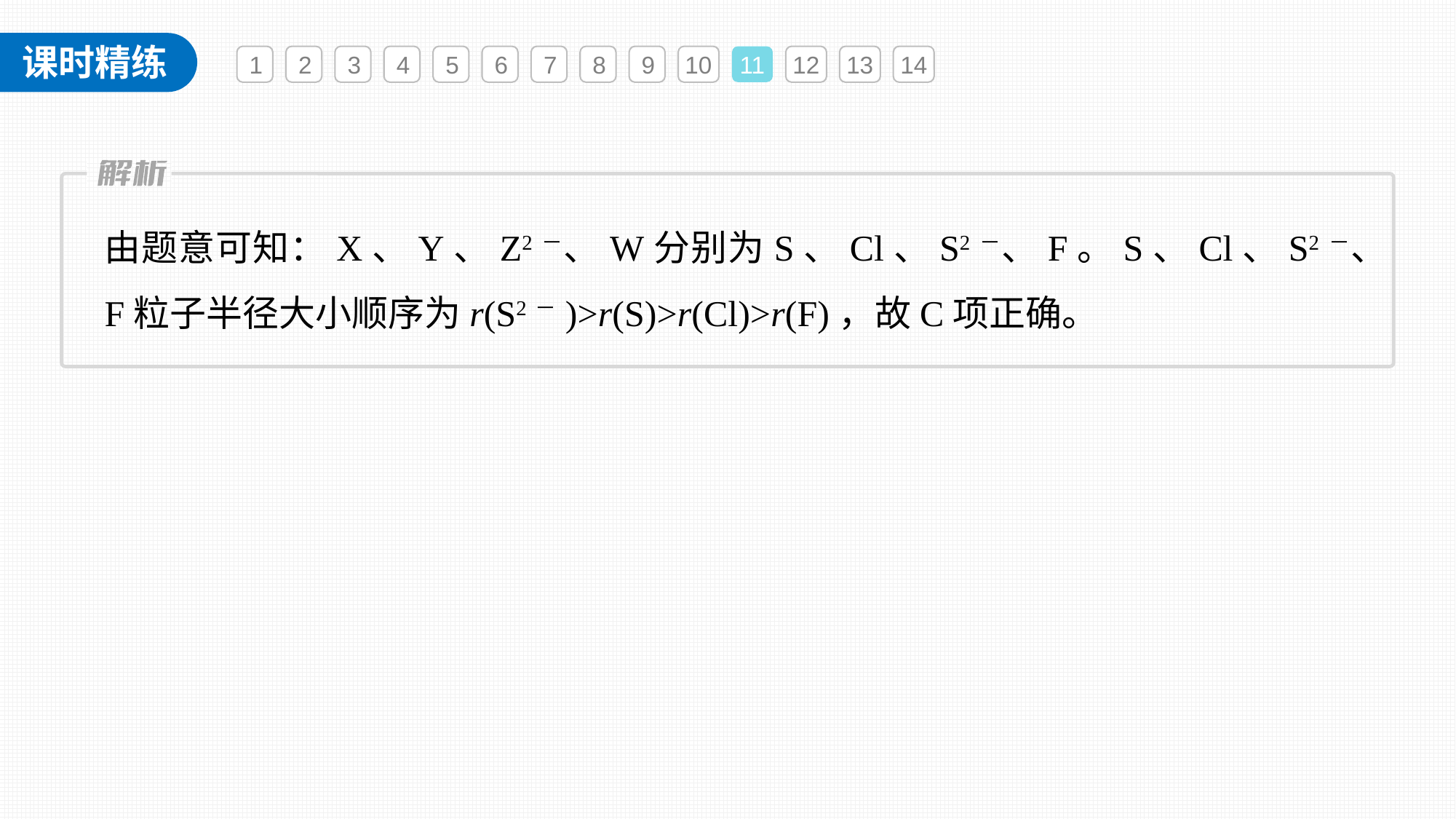

1
2
3
4
5
6
7
8
9
10
11
12
13
14

由题意可知：X、Y、Z2－、W分别为S、Cl、S2－、F。S、Cl、S2－、F粒子半径大小顺序为r(S2－)>r(S)>r(Cl)>r(F)，故C项正确。